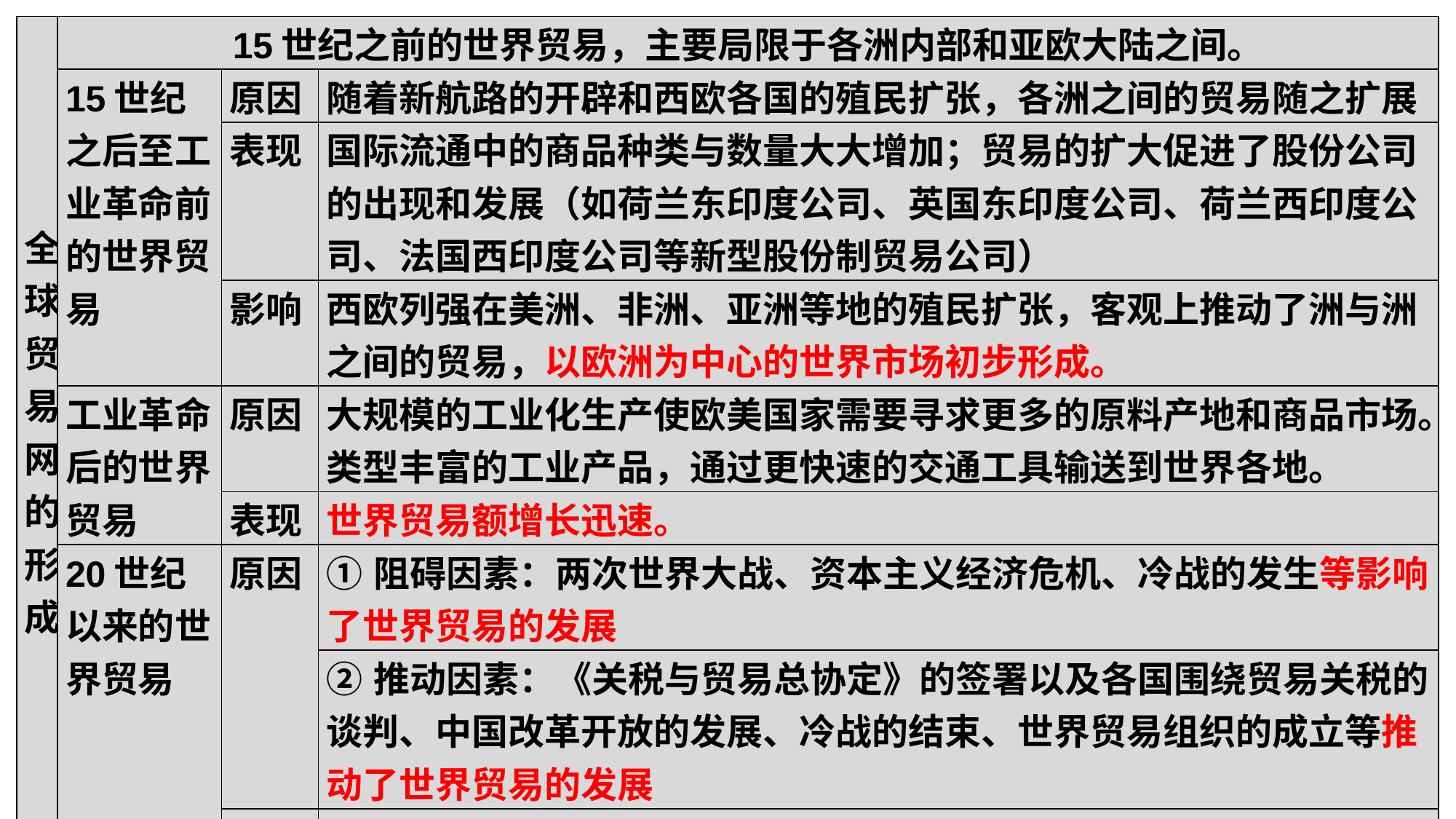

| 全球贸易网的形成 | 15世纪之前的世界贸易，主要局限于各洲内部和亚欧大陆之间。 |  |  |
| --- | --- | --- | --- |
|  | 15世纪之后至工业革命前的世界贸易 | 原因 | 随着新航路的开辟和西欧各国的殖民扩张，各洲之间的贸易随之扩展 |
|  |  | 表现 | 国际流通中的商品种类与数量大大增加；贸易的扩大促进了股份公司的出现和发展（如荷兰东印度公司、英国东印度公司、荷兰西印度公司、法国西印度公司等新型股份制贸易公司） |
|  |  | 影响 | 西欧列强在美洲、非洲、亚洲等地的殖民扩张，客观上推动了洲与洲之间的贸易，以欧洲为中心的世界市场初步形成。 |
|  | 工业革命后的世界贸易 | 原因 | 大规模的工业化生产使欧美国家需要寻求更多的原料产地和商品市场。类型丰富的工业产品，通过更快速的交通工具输送到世界各地。 |
|  |  | 表现 | 世界贸易额增长迅速。 |
|  | 20世纪以来的世界贸易 | 原因 | ①阻碍因素：两次世界大战、资本主义经济危机、冷战的发生等影响了世界贸易的发展 |
|  |  |  | ②推动因素：《关税与贸易总协定》的签署以及各国围绕贸易关税的谈判、中国改革开放的发展、冷战的结束、世界贸易组织的成立等推动了世界贸易的发展 |
|  |  | 表现 | 从1950年到2000年，全世界的贸易出口总值增长约100倍；生产的国际分工进一步向广度和深度发展，一些产品往往由众多国家的公司合作完成 |